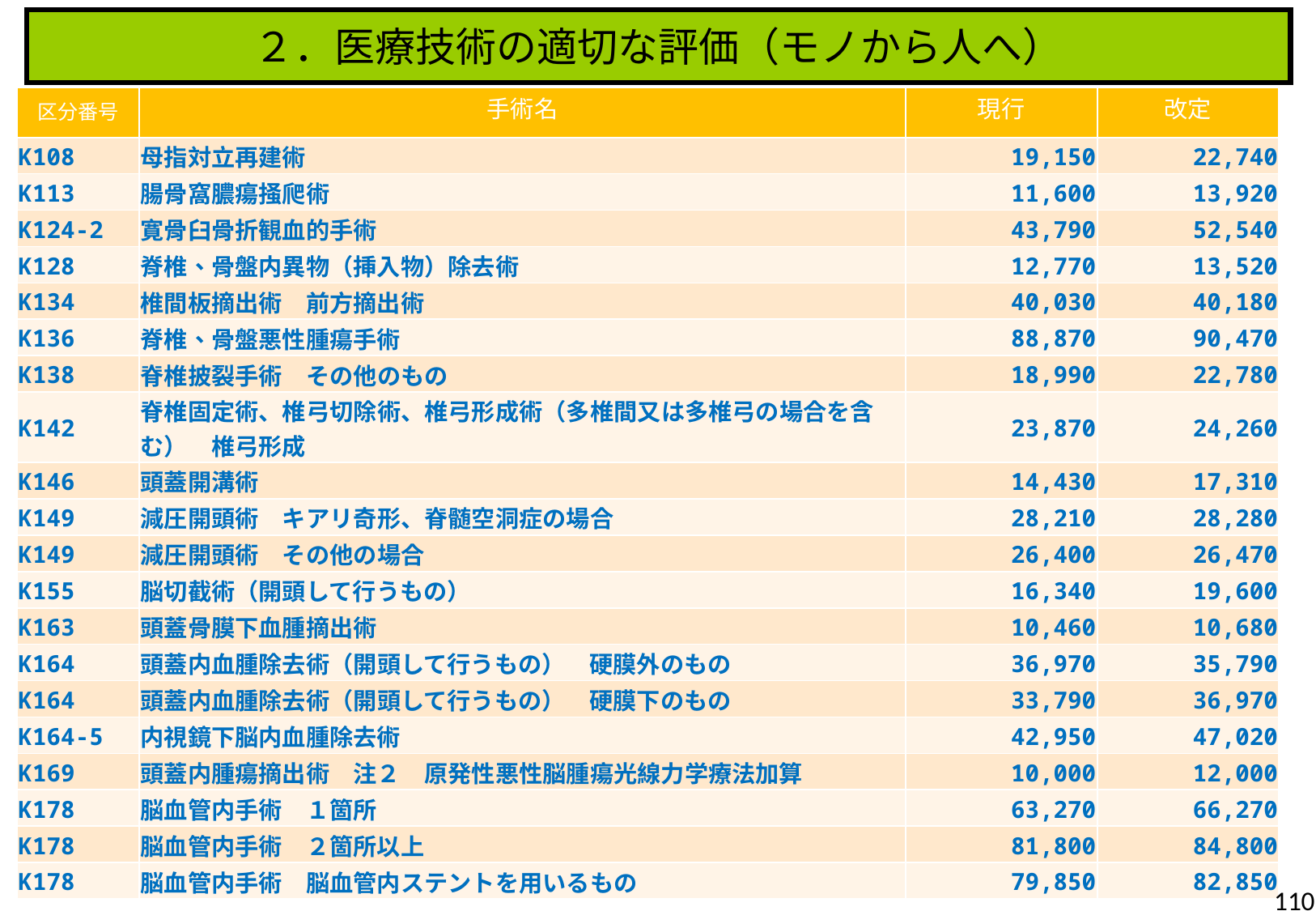

２．医療技術の適切な評価（モノから人へ）
| 区分番号 | 手術名 | 現行 | 改定 |
| --- | --- | --- | --- |
| K108 | 母指対立再建術 | 19,150 | 22,740 |
| K113 | 腸骨窩膿瘍掻爬術 | 11,600 | 13,920 |
| K124-2 | 寛骨臼骨折観血的手術 | 43,790 | 52,540 |
| K128 | 脊椎、骨盤内異物（挿入物）除去術 | 12,770 | 13,520 |
| K134 | 椎間板摘出術　前方摘出術 | 40,030 | 40,180 |
| K136 | 脊椎、骨盤悪性腫瘍手術 | 88,870 | 90,470 |
| K138 | 脊椎披裂手術　その他のもの | 18,990 | 22,780 |
| K142 | 脊椎固定術、椎弓切除術、椎弓形成術（多椎間又は多椎弓の場合を含む）　椎弓形成 | 23,870 | 24,260 |
| K146 | 頭蓋開溝術 | 14,430 | 17,310 |
| K149 | 減圧開頭術　キアリ奇形、脊髄空洞症の場合 | 28,210 | 28,280 |
| K149 | 減圧開頭術　その他の場合 | 26,400 | 26,470 |
| K155 | 脳切截術（開頭して行うもの） | 16,340 | 19,600 |
| K163 | 頭蓋骨膜下血腫摘出術 | 10,460 | 10,680 |
| K164 | 頭蓋内血腫除去術（開頭して行うもの）　硬膜外のもの | 36,970 | 35,790 |
| K164 | 頭蓋内血腫除去術（開頭して行うもの）　硬膜下のもの | 33,790 | 36,970 |
| K164-5 | 内視鏡下脳内血腫除去術 | 42,950 | 47,020 |
| K169 | 頭蓋内腫瘍摘出術　注２　原発性悪性脳腫瘍光線力学療法加算 | 10,000 | 12,000 |
| K178 | 脳血管内手術　１箇所 | 63,270 | 66,270 |
| K178 | 脳血管内手術　２箇所以上 | 81,800 | 84,800 |
| K178 | 脳血管内手術　脳血管内ステントを用いるもの | 79,850 | 82,850 |
110